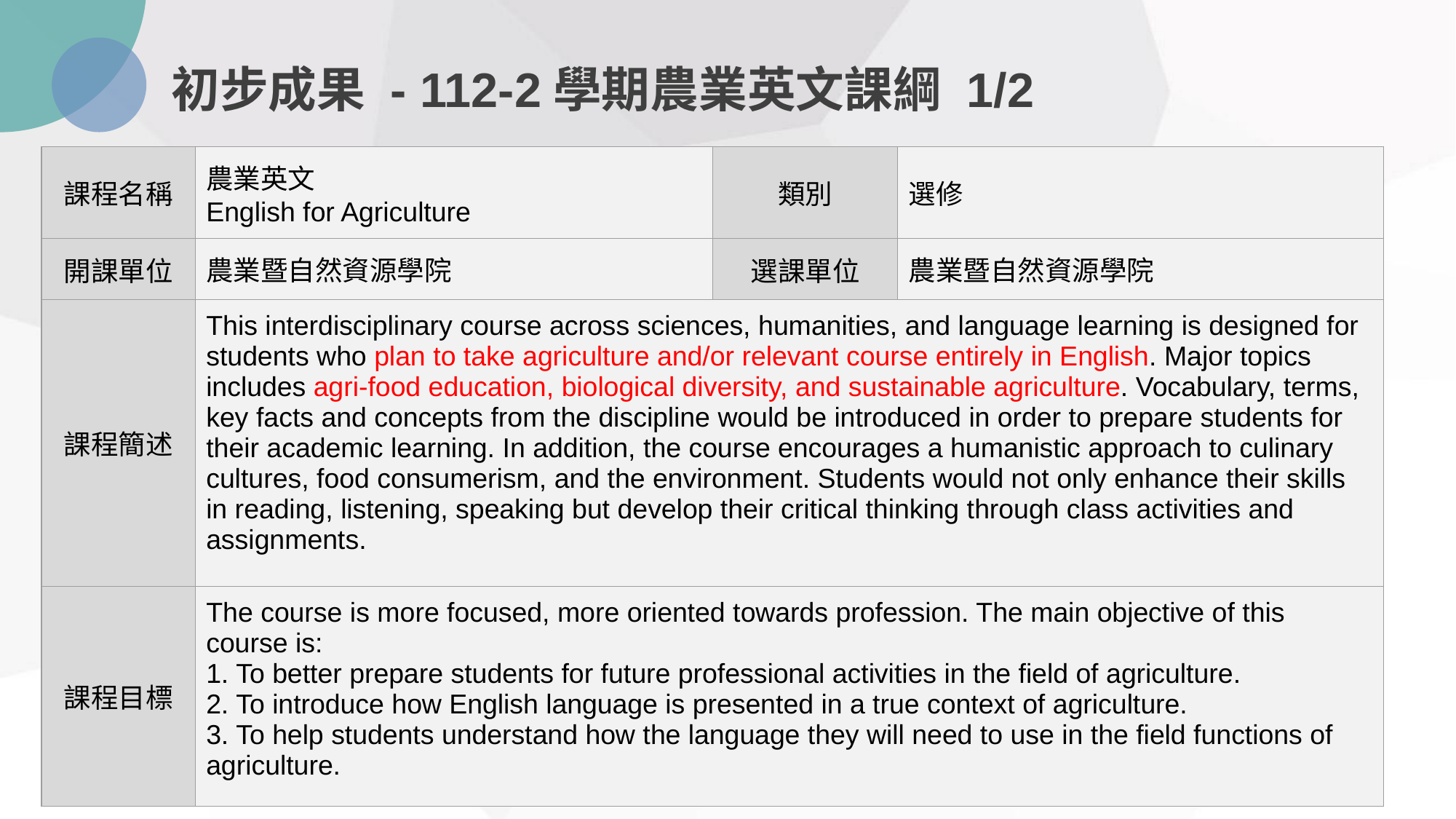

初步成果 - 112-2學期農業英文課綱 1/2
| 課程名稱 | 農業英文 English for Agriculture | 類別 | 選修 |
| --- | --- | --- | --- |
| 開課單位 | 農業暨自然資源學院 | 選課單位 | 農業暨自然資源學院 |
| 課程簡述 | This interdisciplinary course across sciences, humanities, and language learning is designed for students who plan to take agriculture and/or relevant course entirely in English. Major topics includes agri-food education, biological diversity, and sustainable agriculture. Vocabulary, terms, key facts and concepts from the discipline would be introduced in order to prepare students for their academic learning. In addition, the course encourages a humanistic approach to culinary cultures, food consumerism, and the environment. Students would not only enhance their skills in reading, listening, speaking but develop their critical thinking through class activities and assignments. |  |  |
| 課程目標 | The course is more focused, more oriented towards profession. The main objective of this course is: 1. To better prepare students for future professional activities in the field of agriculture. 2. To introduce how English language is presented in a true context of agriculture. 3. To help students understand how the language they will need to use in the field functions of agriculture. |  |  |